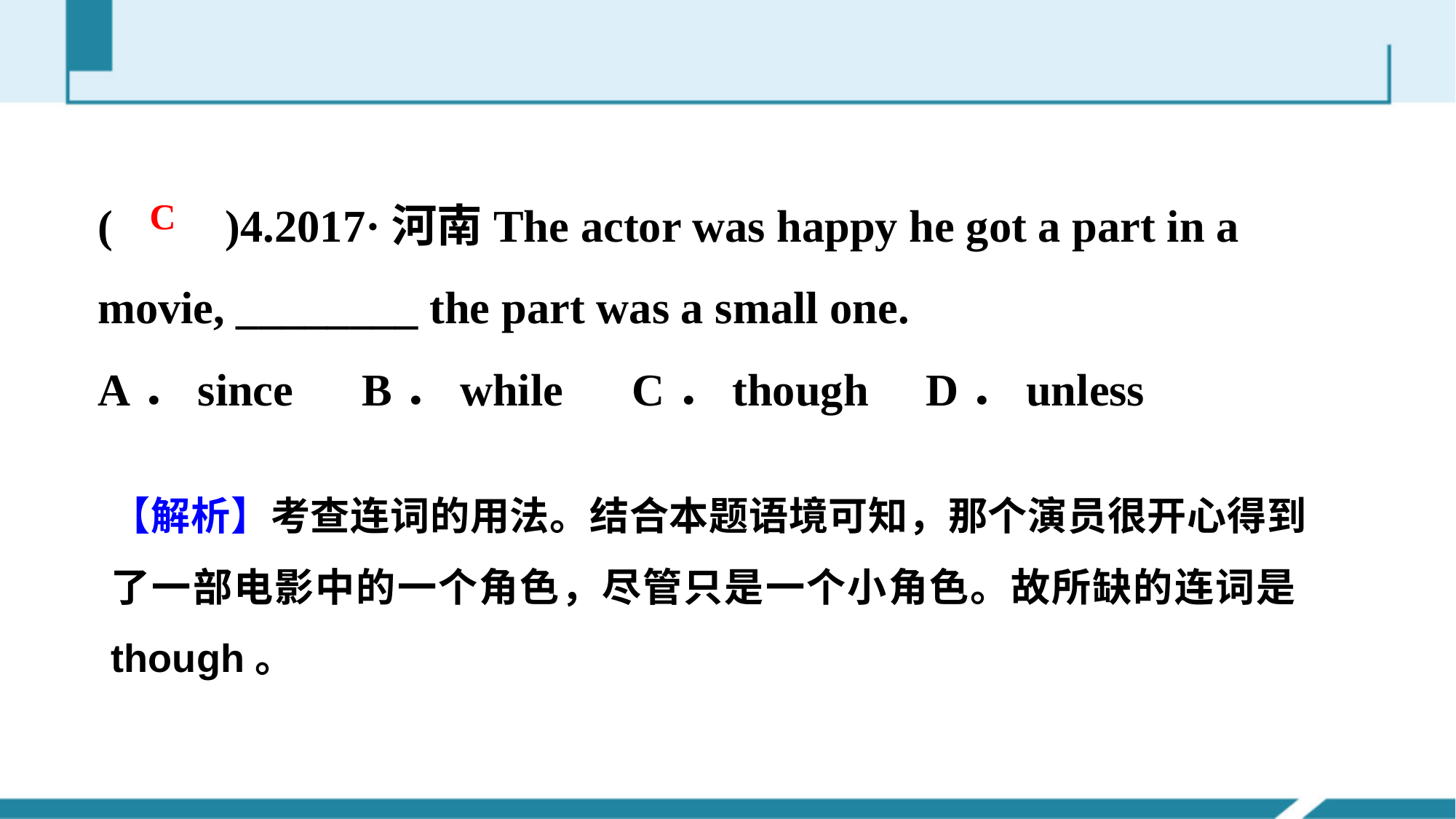

(　　)4.2017·河南The actor was happy he got a part in a movie, ________ the part was a small one.
A．since      B．while      C．though     D．unless
C
【解析】考查连词的用法。结合本题语境可知，那个演员很开心得到了一部电影中的一个角色，尽管只是一个小角色。故所缺的连词是though。